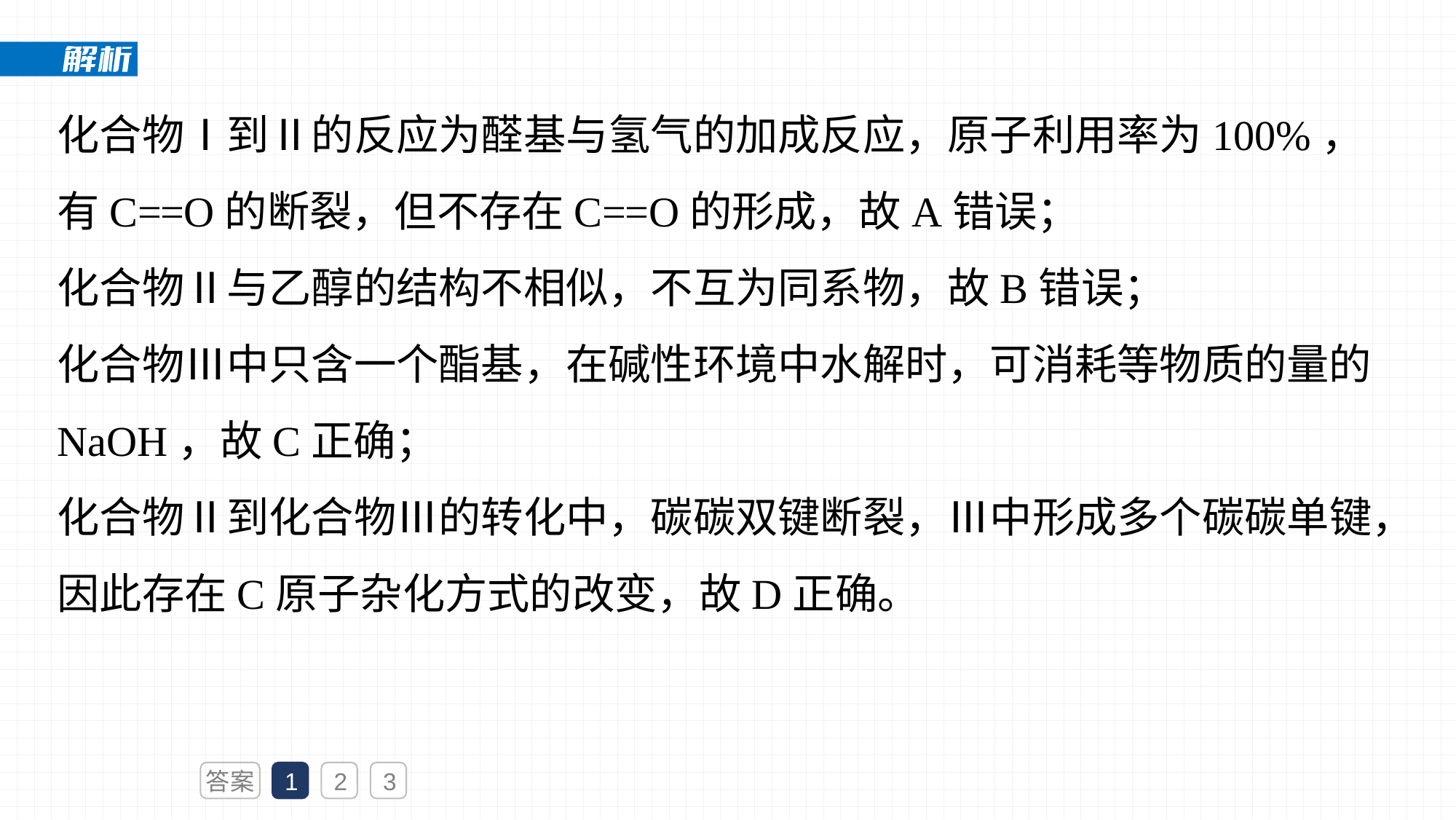

化合物Ⅰ到Ⅱ的反应为醛基与氢气的加成反应，原子利用率为100%，有C==O的断裂，但不存在C==O的形成，故A错误；
化合物Ⅱ与乙醇的结构不相似，不互为同系物，故B错误；
化合物Ⅲ中只含一个酯基，在碱性环境中水解时，可消耗等物质的量的NaOH，故C正确；
化合物Ⅱ到化合物Ⅲ的转化中，碳碳双键断裂，Ⅲ中形成多个碳碳单键，因此存在C原子杂化方式的改变，故D正确。
答案
1
2
3